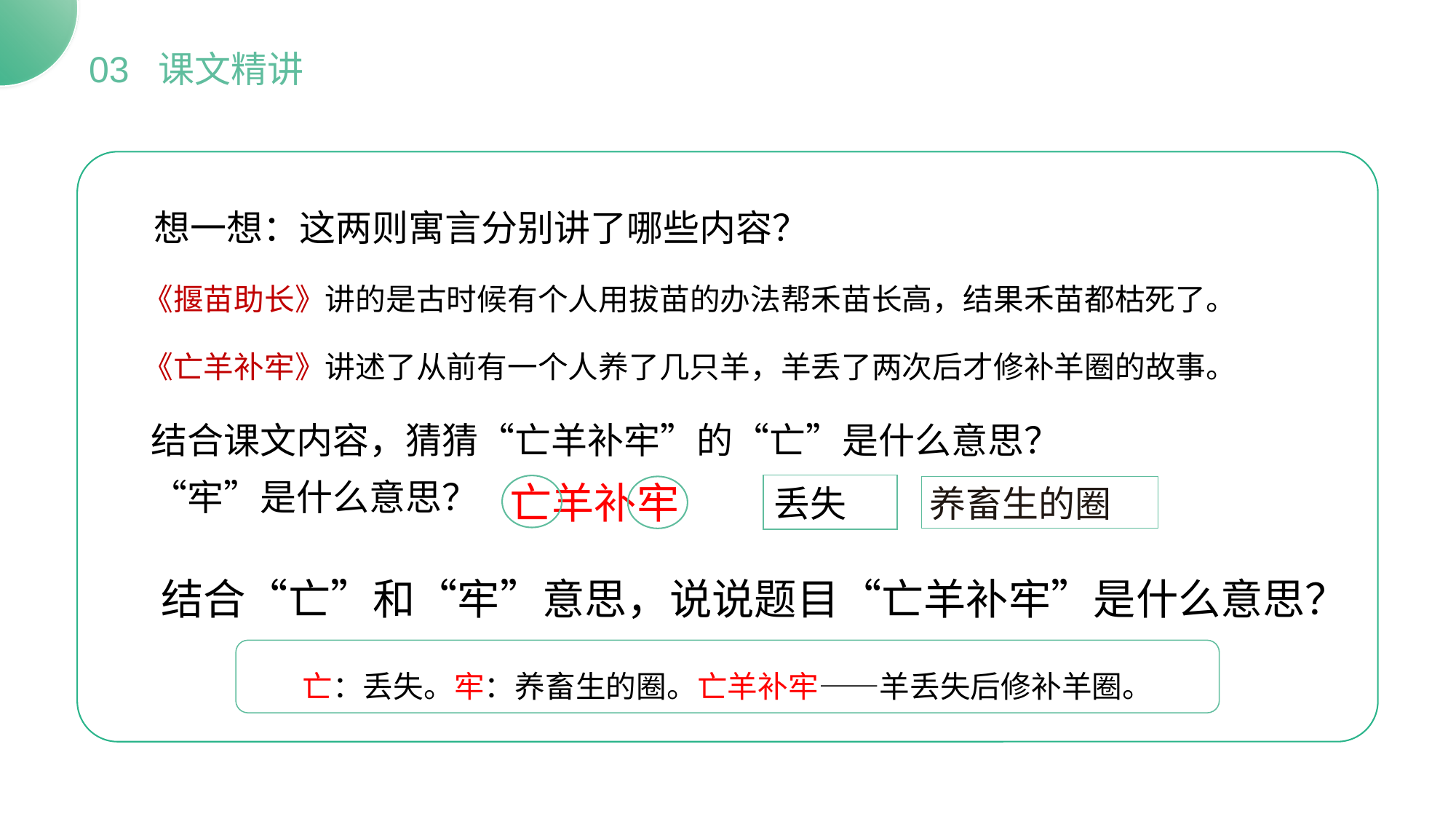

03  课文精讲
想一想：这两则寓言分别讲了哪些内容？
《揠苗助长》讲的是古时候有个人用拔苗的办法帮禾苗长高，结果禾苗都枯死了。
《亡羊补牢》讲述了从前有一个人养了几只羊，羊丢了两次后才修补羊圈的故事。
结合课文内容，猜猜“亡羊补牢”的“亡”是什么意思？“牢”是什么意思？
亡羊补牢
丢失

养畜生的圈
    结合“亡”和“牢”意思，说说题目“亡羊补牢”是什么意思？
亡：丢失。牢：养畜生的圈。亡羊补牢——羊丢失后修补羊圈。